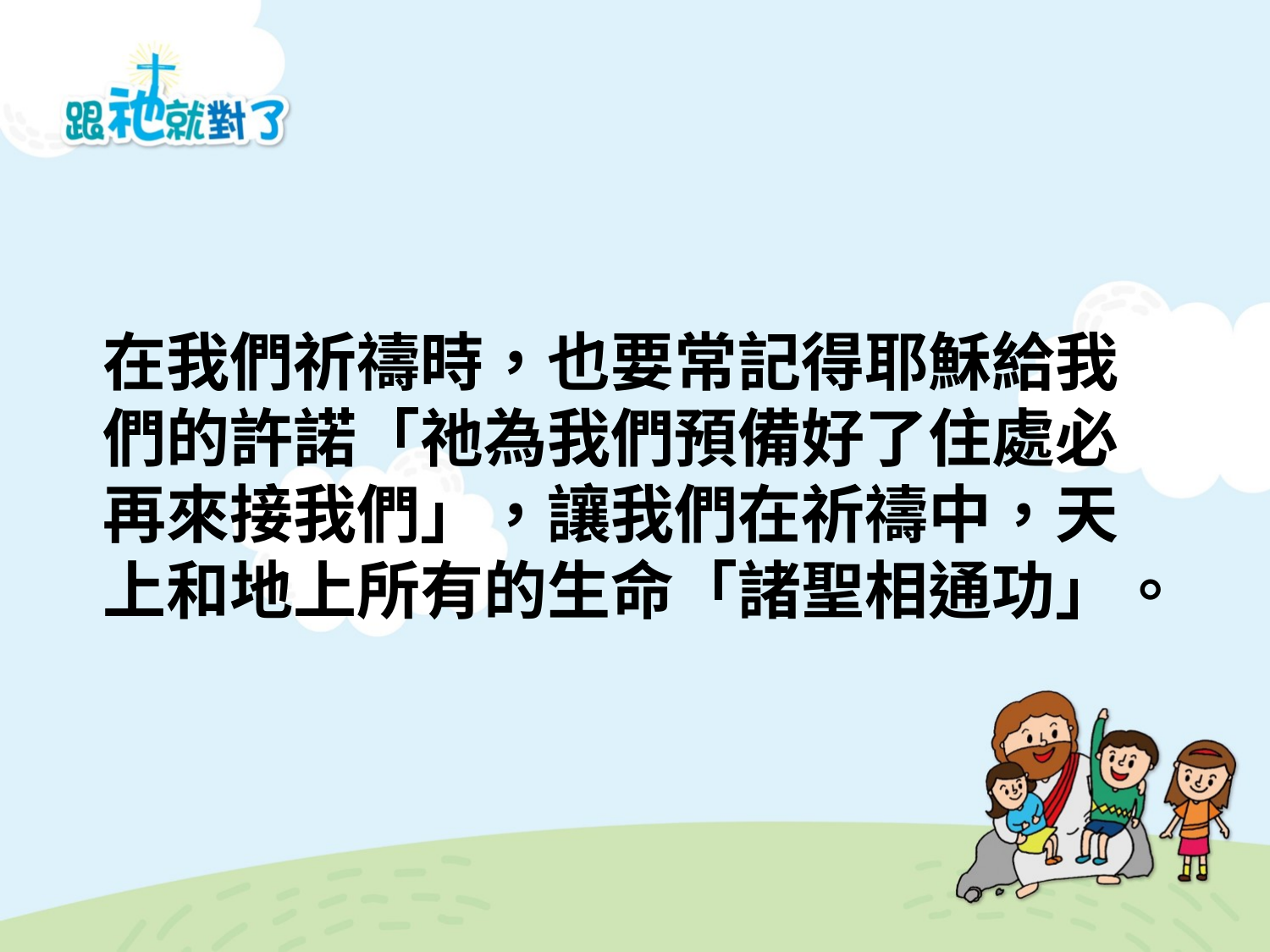

在我們祈禱時，也要常記得耶穌給我們的許諾「祂為我們預備好了住處必再來接我們」，讓我們在祈禱中，天上和地上所有的生命「諸聖相通功」。